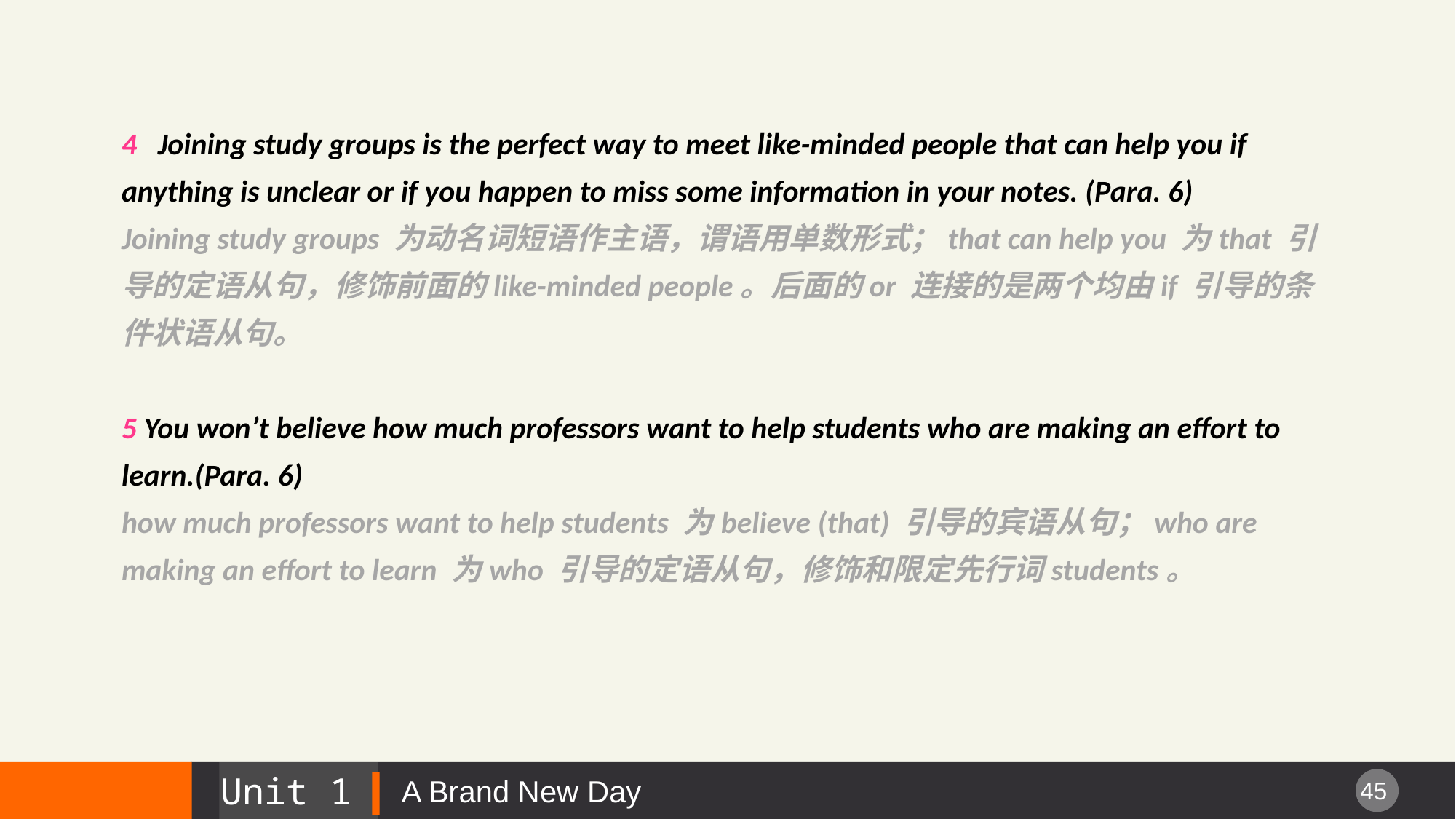

4   Joining study groups is the perfect way to meet like-minded people that can help you if anything is unclear or if you happen to miss some information in your notes. (Para. 6)
Joining study groups 为动名词短语作主语，谓语用单数形式；that can help you 为that 引导的定语从句，修饰前面的like-minded people。后面的or 连接的是两个均由if 引导的条件状语从句。
5 You won’t believe how much professors want to help students who are making an effort to learn.(Para. 6)
how much professors want to help students 为believe (that) 引导的宾语从句；who are
making an effort to learn 为who 引导的定语从句，修饰和限定先行词students。